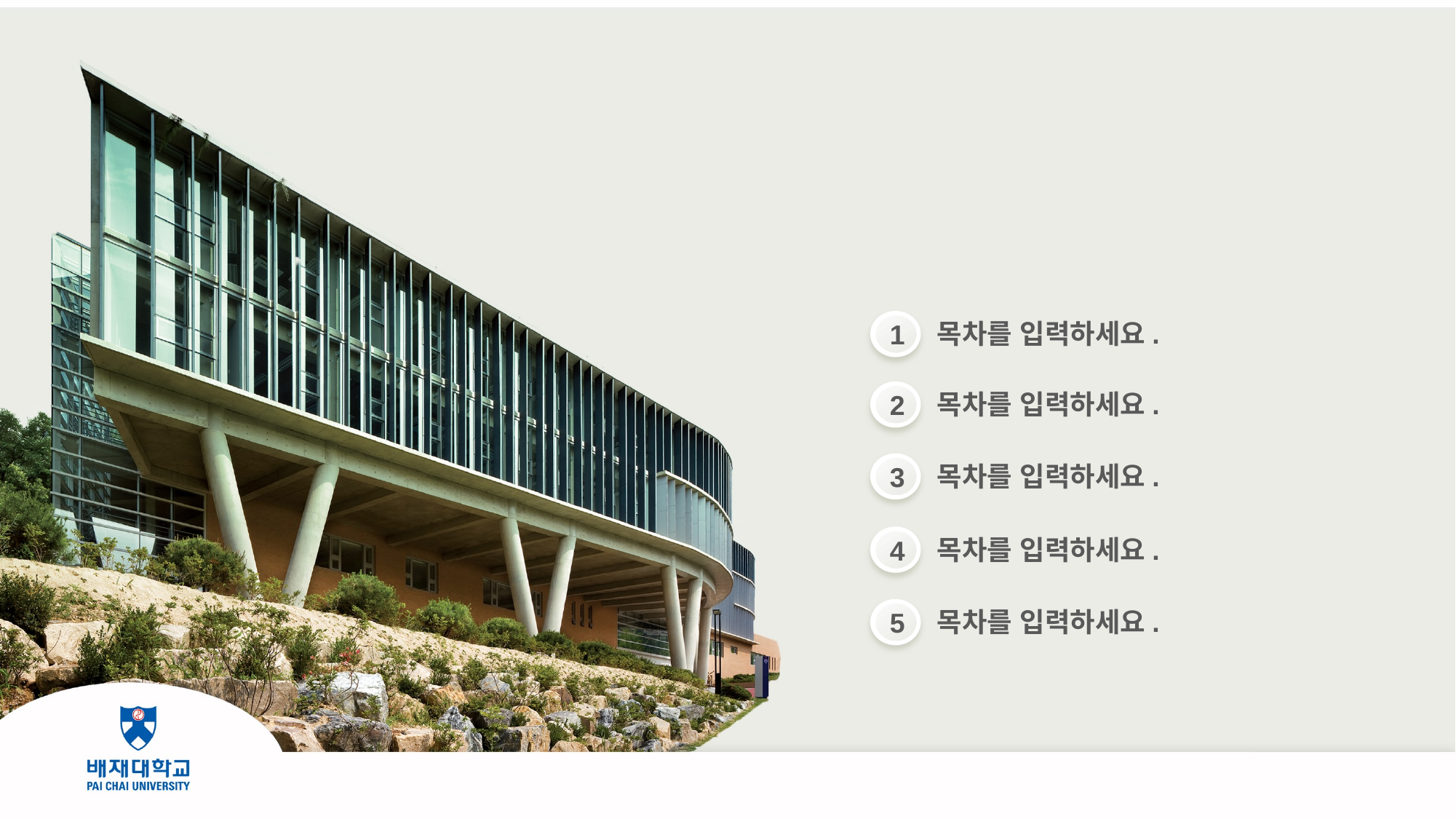

목차를 입력하세요.
1

목차를 입력하세요.
2

목차를 입력하세요.
3

목차를 입력하세요.
4

목차를 입력하세요.
5